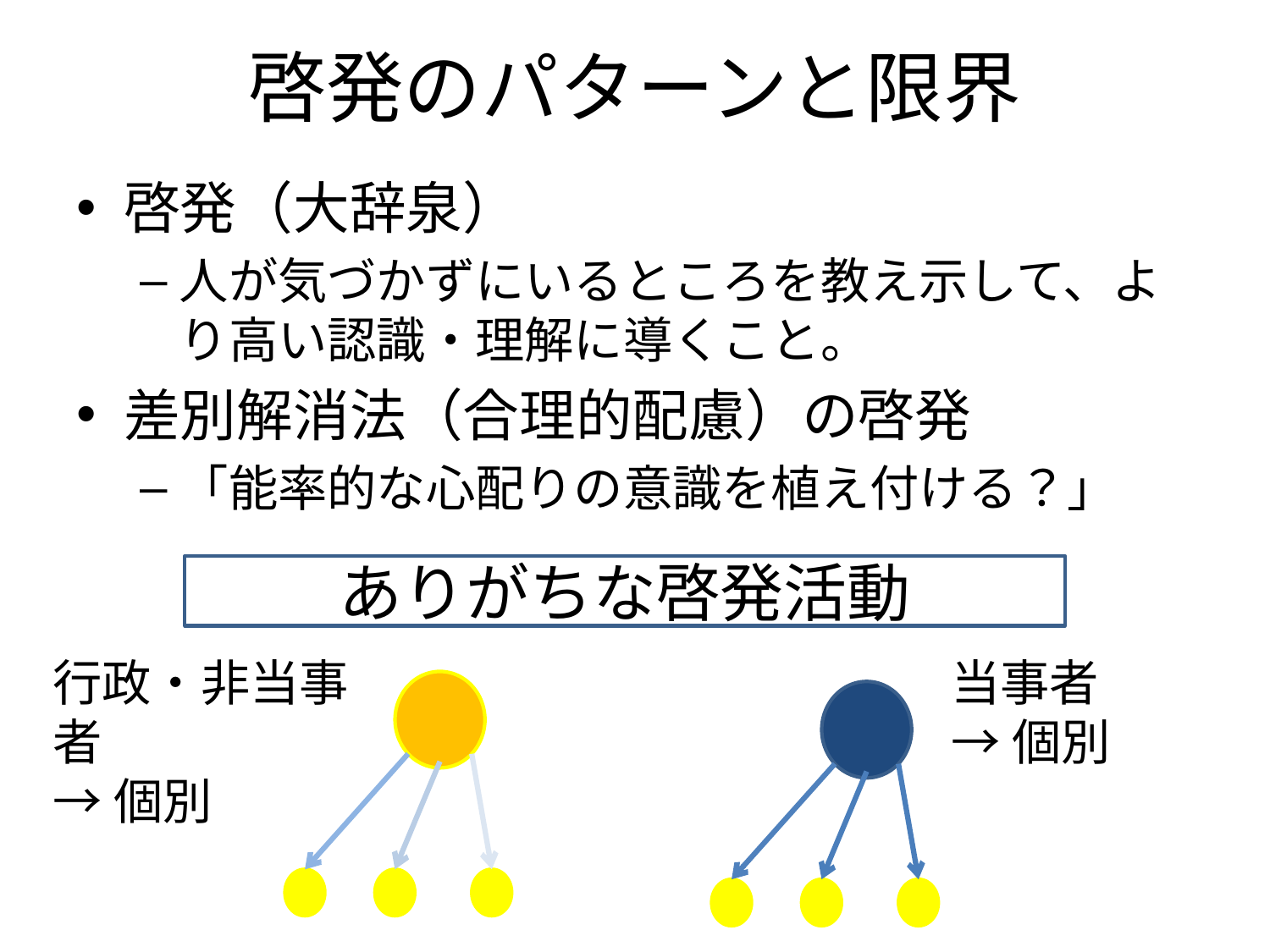

# 啓発のパターンと限界
啓発（大辞泉）
人が気づかずにいるところを教え示して、より高い認識・理解に導くこと。
差別解消法（合理的配慮）の啓発
「能率的な心配りの意識を植え付ける？」
ありがちな啓発活動
行政・非当事者
→個別
当事者
→個別